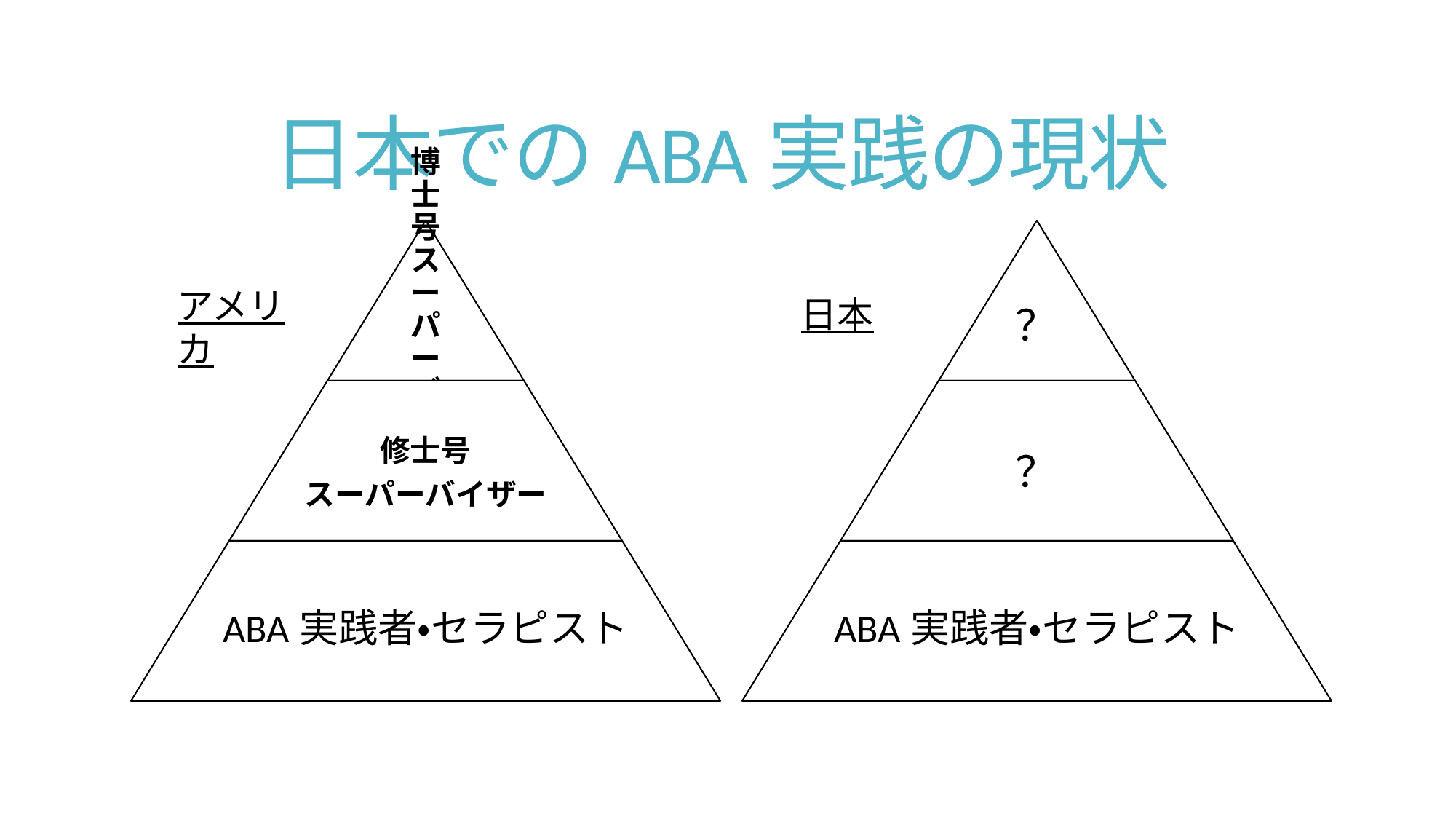

# 日本でのABA実践の現状
博士号スーパーバイザー
修士号
スーパーバイザー
ABA実践者・セラピスト
？
？
ABA実践者・セラピスト
アメリカ
日本